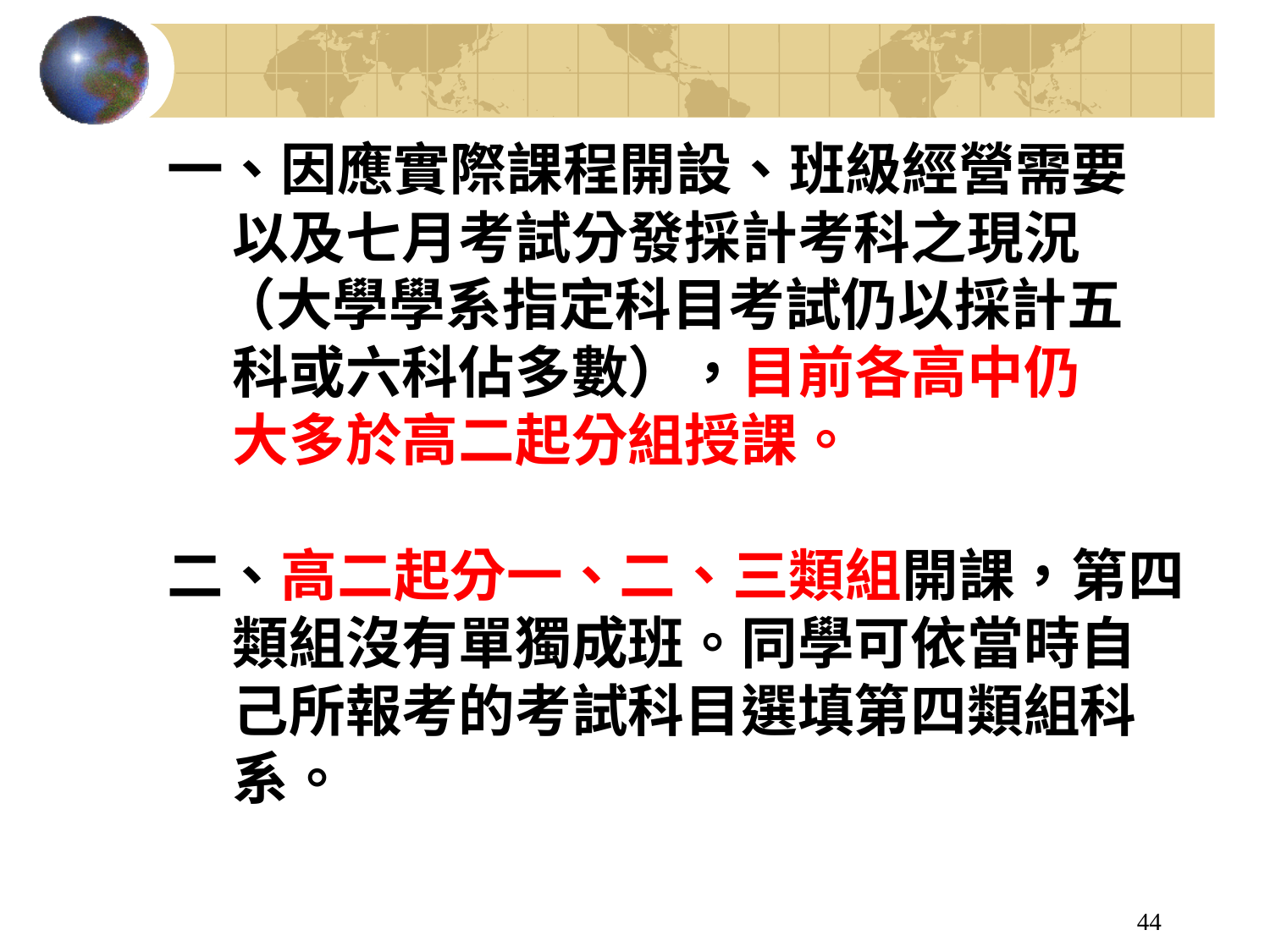

一、因應實際課程開設、班級經營需要
    以及七月考試分發採計考科之現況
   （大學學系指定科目考試仍以採計五
    科或六科佔多數），目前各高中仍
    大多於高二起分組授課。

二、高二起分一、二、三類組開課，第四
    類組沒有單獨成班。同學可依當時自
    己所報考的考試科目選填第四類組科
    系。
44